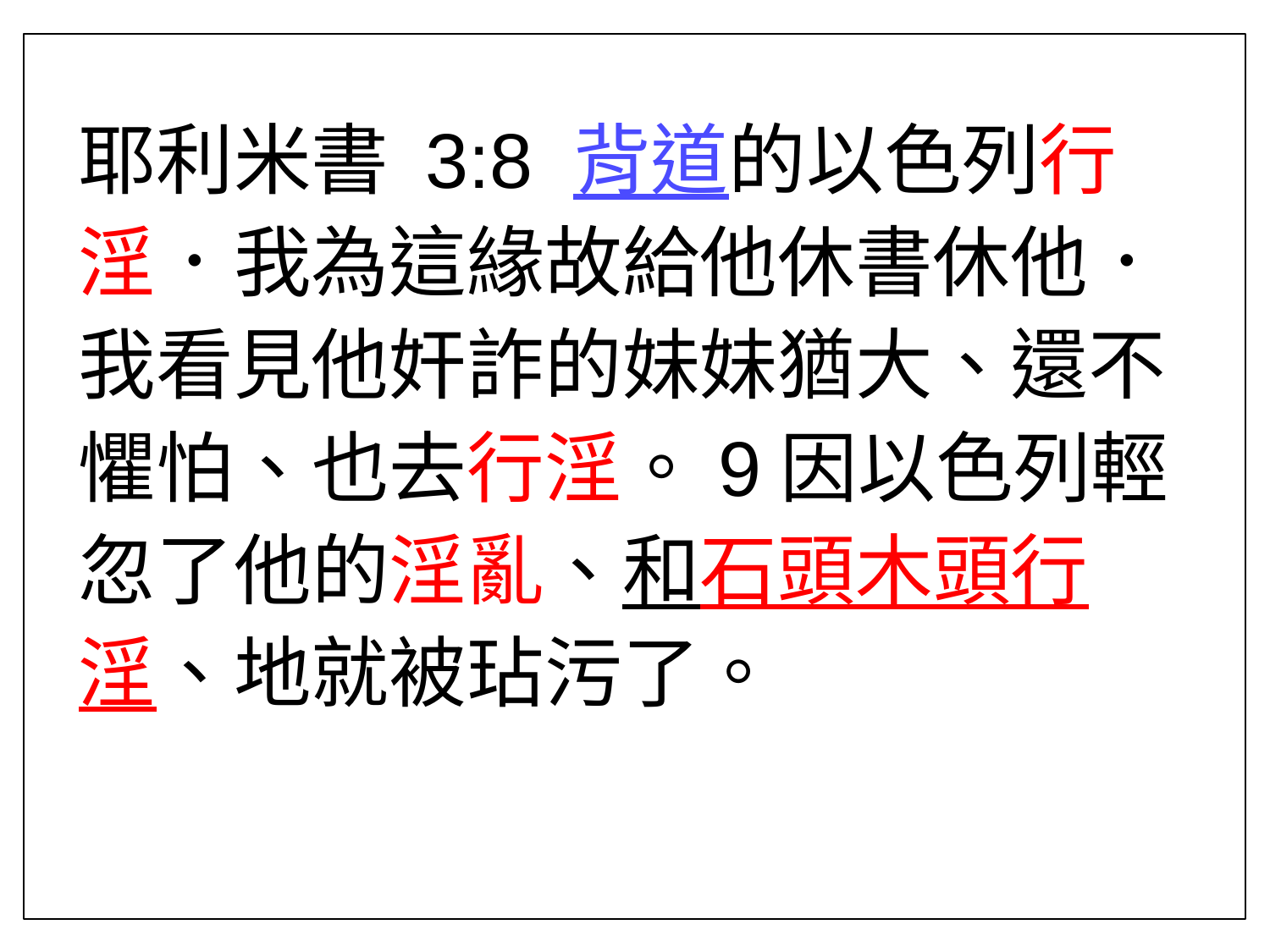

耶利米書 3:8 背道的以色列行淫．我為這緣故給他休書休他．我看見他奸詐的妹妹猶大、還不懼怕、也去行淫。9因以色列輕忽了他的淫亂、和石頭木頭行淫、地就被玷污了。